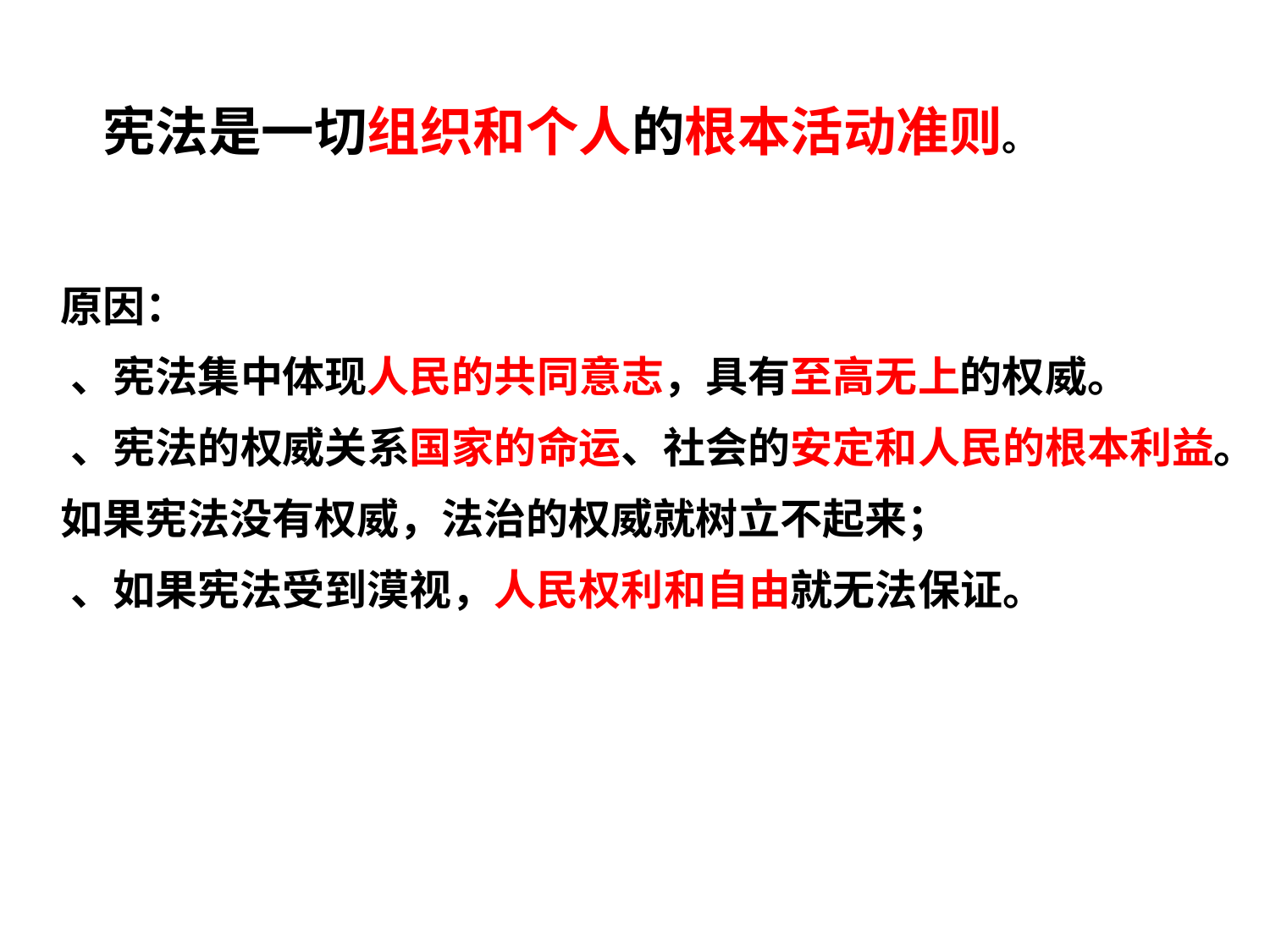

宪法是一切组织和个人的根本活动准则。
原因：
、宪法集中体现人民的共同意志，具有至高无上的权威。
、宪法的权威关系国家的命运、社会的安定和人民的根本利益。如果宪法没有权威，法治的权威就树立不起来；
、如果宪法受到漠视，人民权利和自由就无法保证。